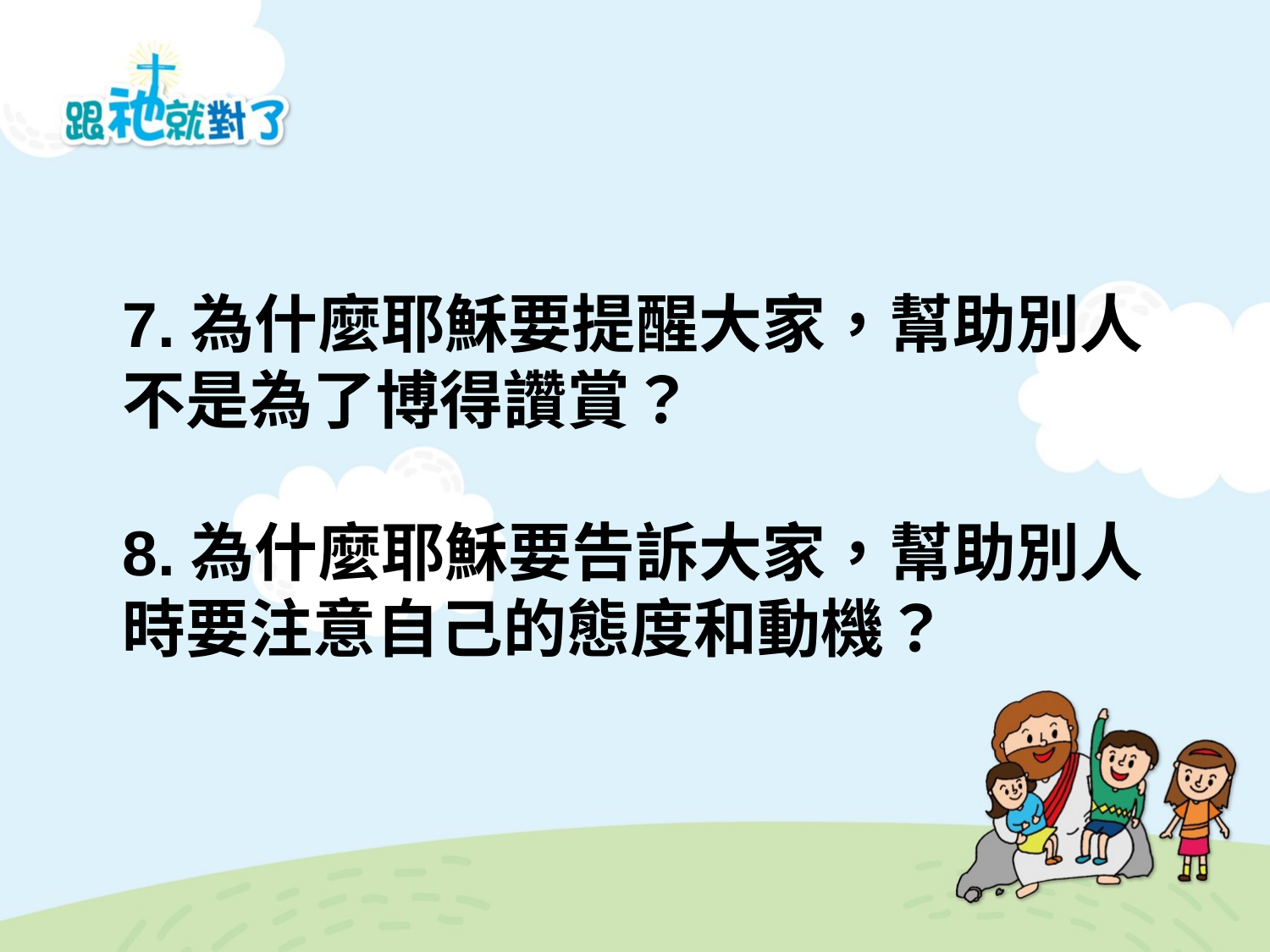

7.為什麼耶穌要提醒大家，幫助別人不是為了博得讚賞？

8.為什麼耶穌要告訴大家，幫助別人時要注意自己的態度和動機？